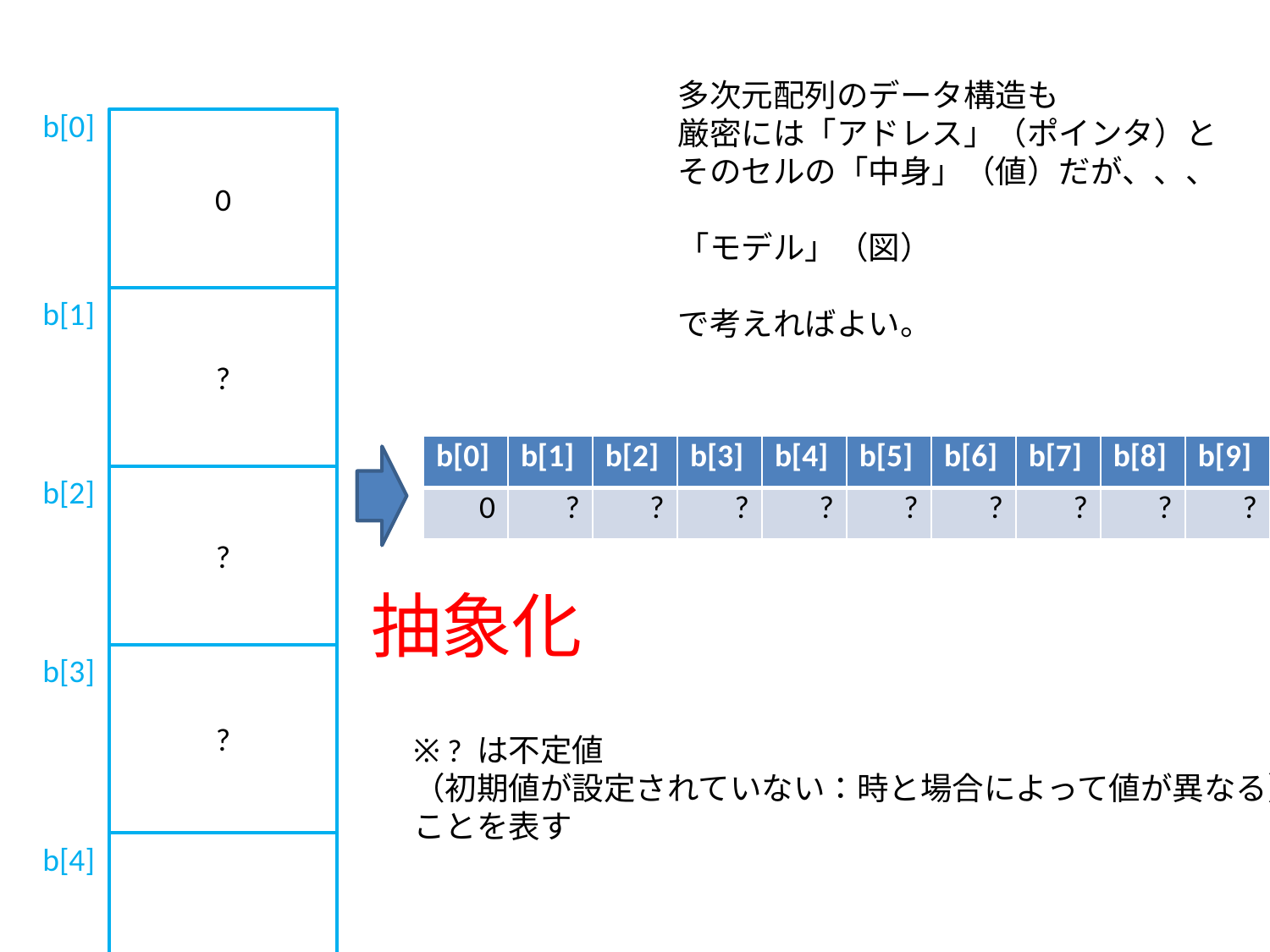

多次元配列のデータ構造も
厳密には「アドレス」（ポインタ）と
そのセルの「中身」（値）だが、、、

「モデル」（図）

で考えればよい。
b[0]
0
b[1]
?
| b[0] | b[1] | b[2] | b[3] | b[4] | b[5] | b[6] | b[7] | b[8] | b[9] |
| --- | --- | --- | --- | --- | --- | --- | --- | --- | --- |
| 0 | ? | ? | ? | ? | ? | ? | ? | ? | ? |

b[2]
?
抽象化
b[3]
?
※ ? は不定値
（初期値が設定されていない：時と場合によって値が異なる）
ことを表す
b[4]